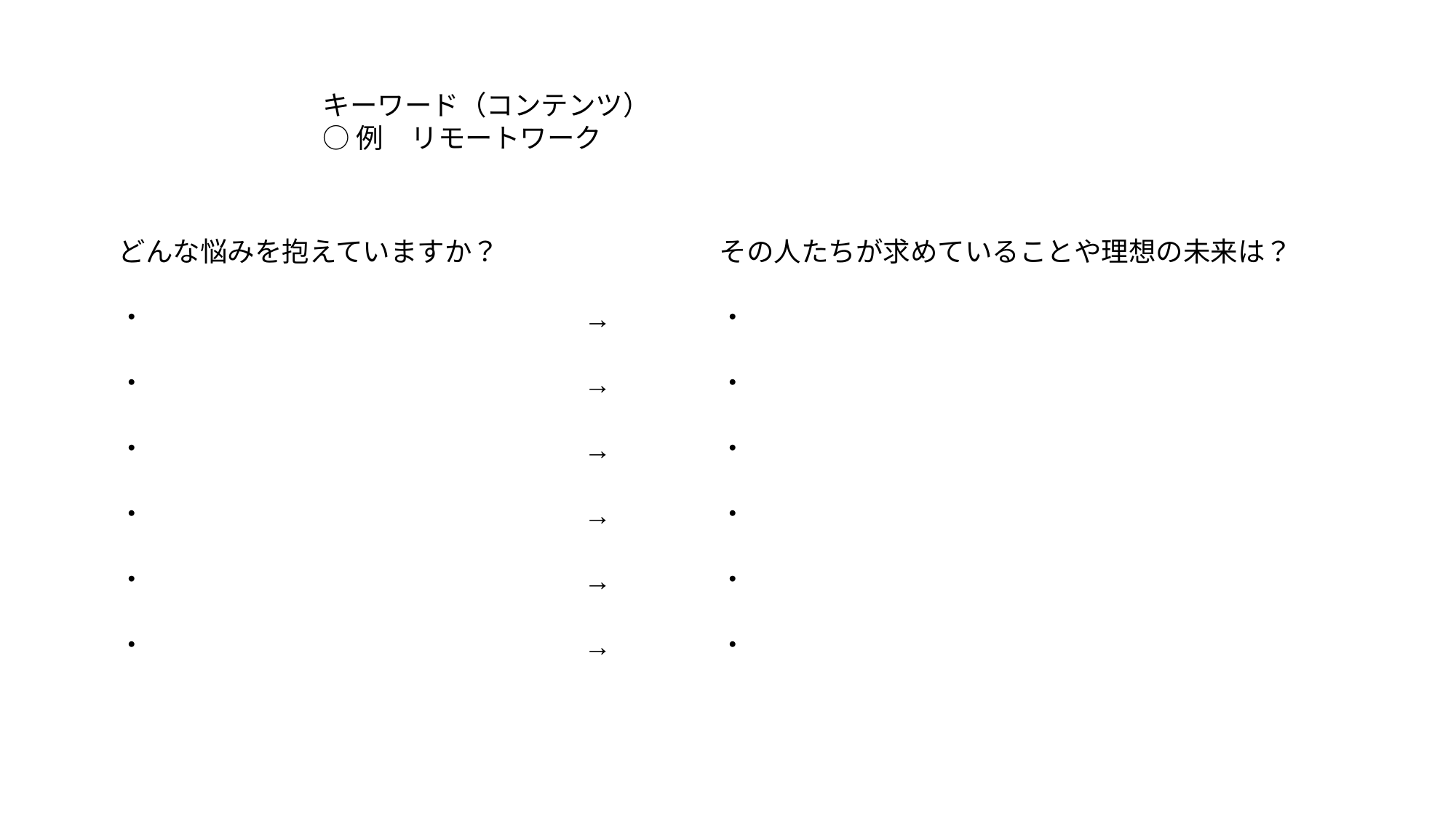

キーワード（コンテンツ）
○例　リモートワーク
どんな悩みを抱えていますか？

・

・

・

・

・

・

その人たちが求めていることや理想の未来は？

・

・

・

・

・

・
→

→

→

→

→

→